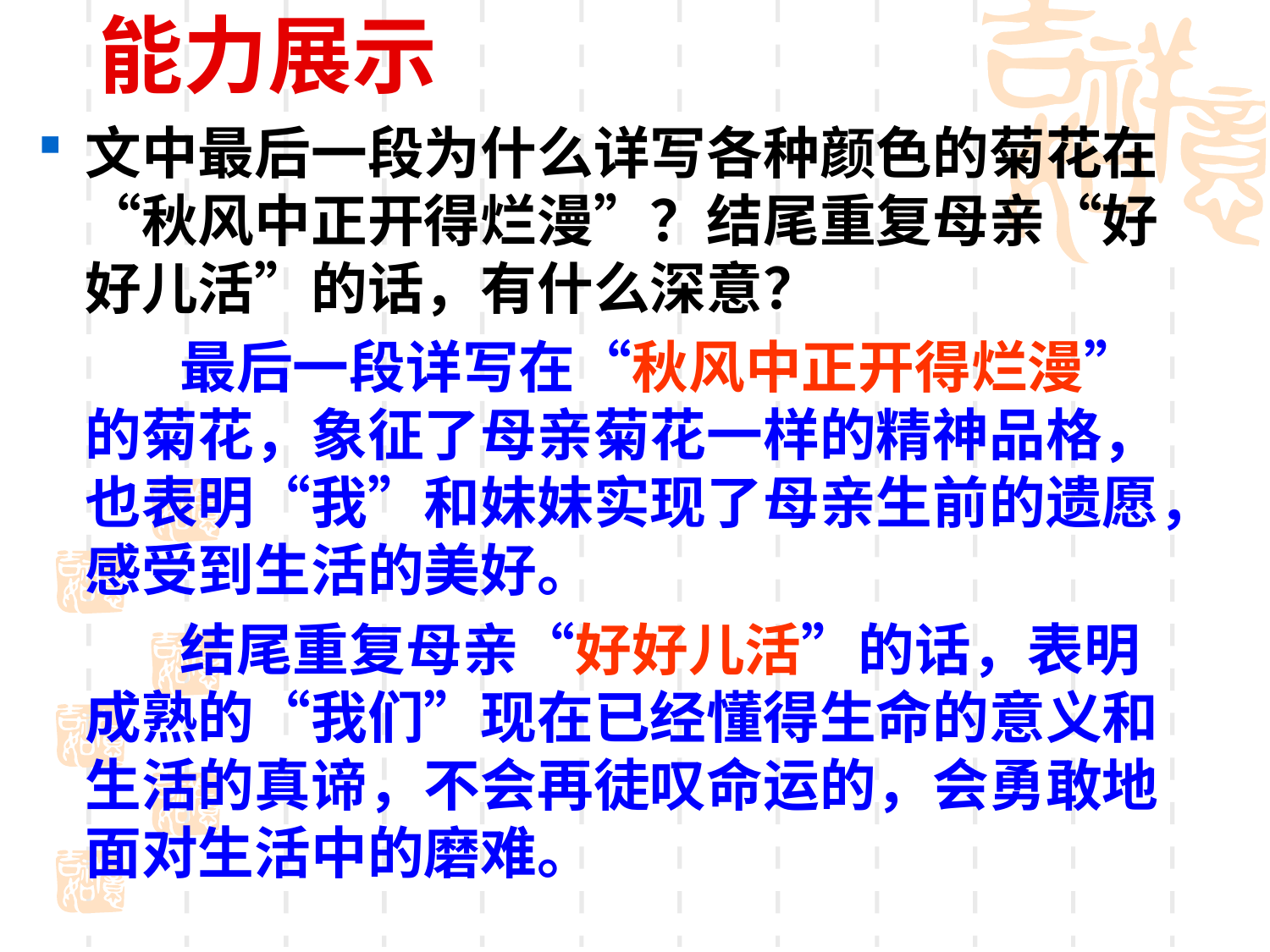

# 能力展示
文中最后一段为什么详写各种颜色的菊花在“秋风中正开得烂漫”？结尾重复母亲“好好儿活”的话，有什么深意？
          最后一段详写在“秋风中正开得烂漫”的菊花，象征了母亲菊花一样的精神品格，也表明“我”和妹妹实现了母亲生前的遗愿，感受到生活的美好。
          结尾重复母亲“好好儿活”的话，表明成熟的“我们”现在已经懂得生命的意义和生活的真谛，不会再徒叹命运的，会勇敢地面对生活中的磨难。